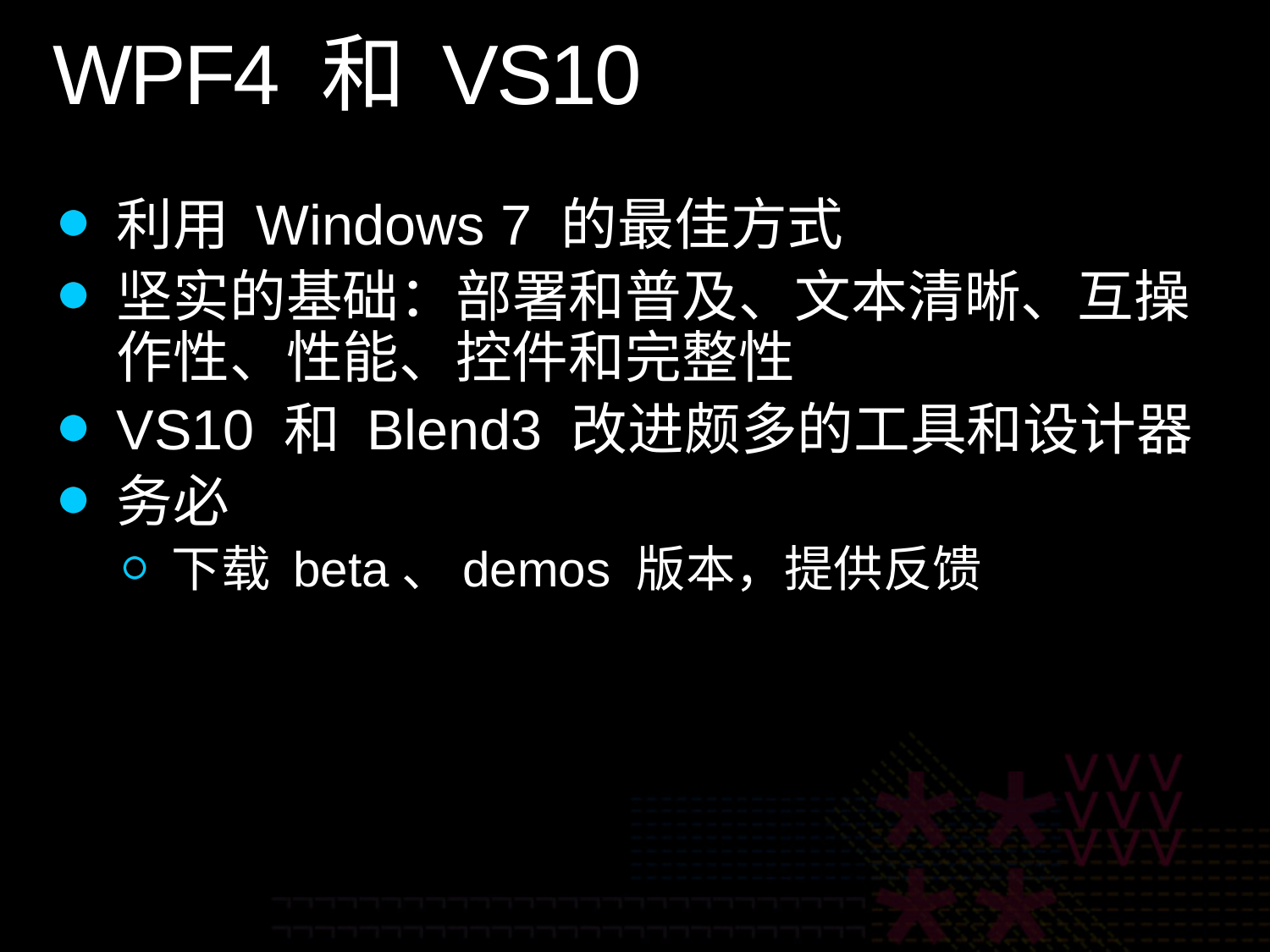

# WPF4 和 VS10
利用 Windows 7 的最佳方式
坚实的基础：部署和普及、文本清晰、互操作性、性能、控件和完整性
VS10 和 Blend3 改进颇多的工具和设计器
务必
下载 beta、demos 版本，提供反馈